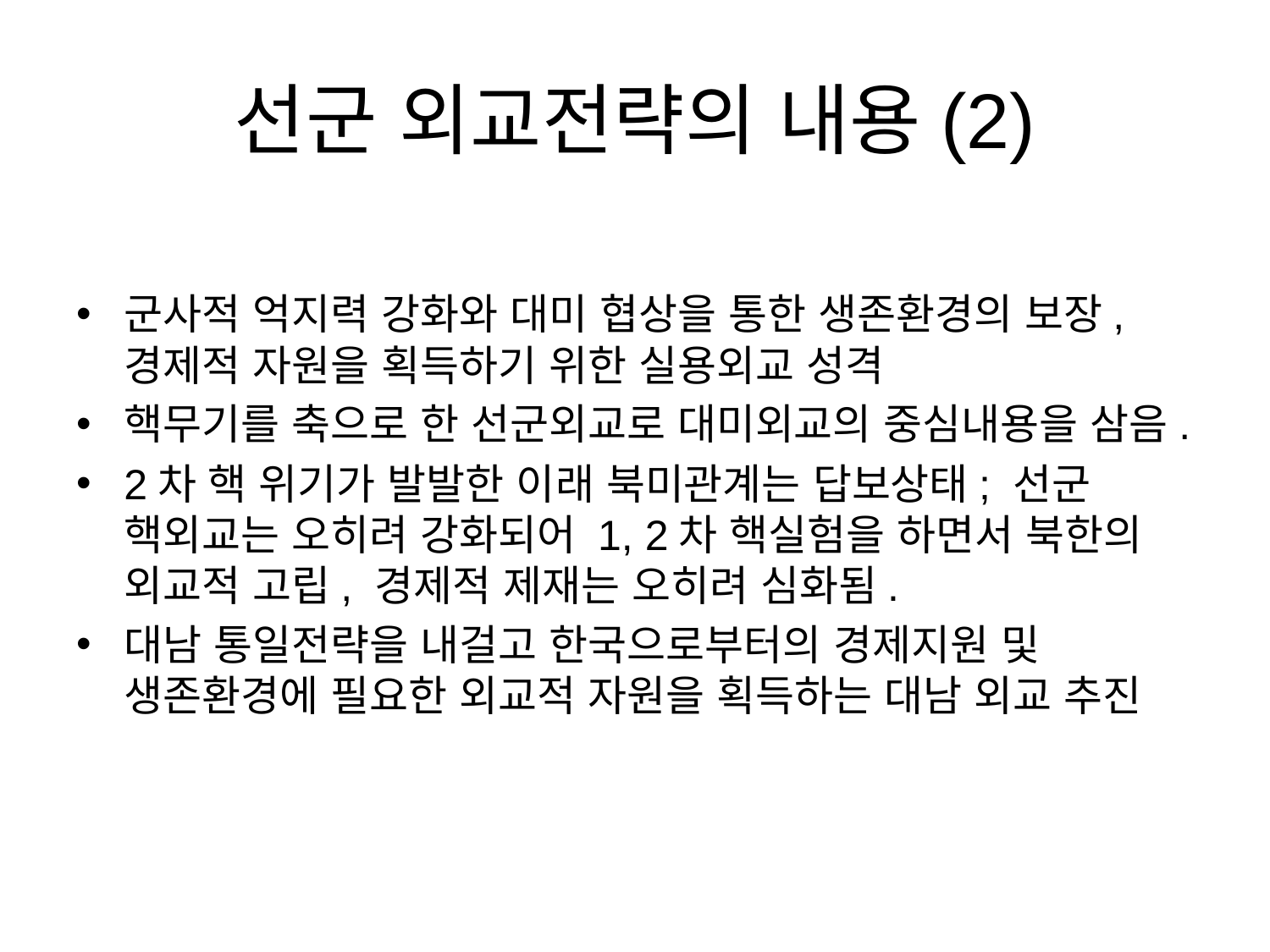

# 선군 외교전략의 내용(2)

군사적 억지력 강화와 대미 협상을 통한 생존환경의 보장, 경제적 자원을 획득하기 위한 실용외교 성격
핵무기를 축으로 한 선군외교로 대미외교의 중심내용을 삼음.
2차 핵 위기가 발발한 이래 북미관계는 답보상태; 선군 핵외교는 오히려 강화되어 1, 2차 핵실험을 하면서 북한의 외교적 고립, 경제적 제재는 오히려 심화됨.
대남 통일전략을 내걸고 한국으로부터의 경제지원 및 생존환경에 필요한 외교적 자원을 획득하는 대남 외교 추진